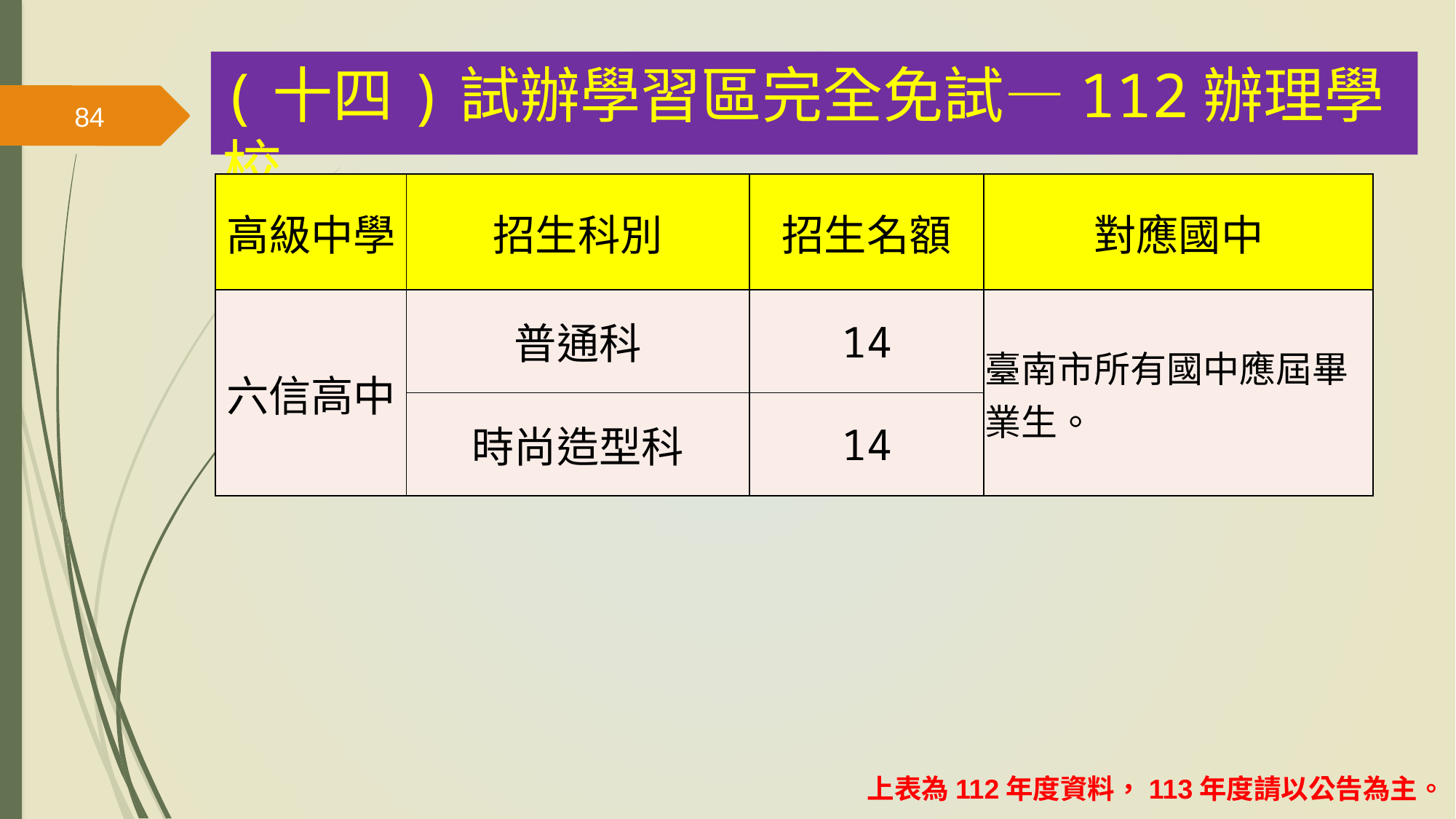

(十四)試辦學習區完全免試—112辦理學校
84
| 高級中學 | 招生科別 | 招生名額 | 對應國中 |
| --- | --- | --- | --- |
| 六信高中 | 普通科 | 14 | 臺南市所有國中應屆畢業生。 |
|  | 時尚造型科 | 14 |  |

上表為112年度資料，113年度請以公告為主。